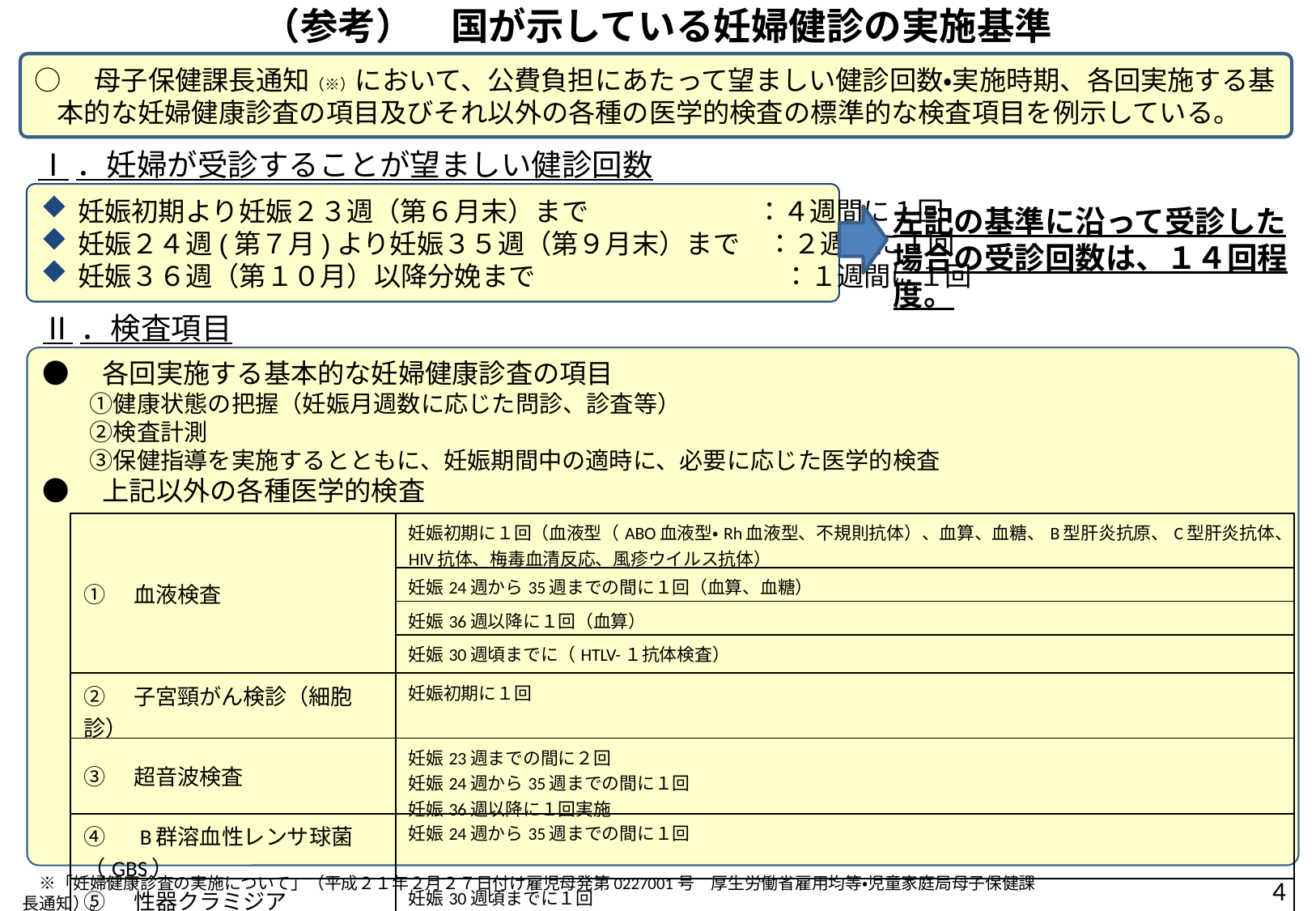

# （参考）　国が示している妊婦健診の実施基準
○　母子保健課長通知（※）において、公費負担にあたって望ましい健診回数・実施時期、各回実施する基本的な妊婦健康診査の項目及びそれ以外の各種の医学的検査の標準的な検査項目を例示している。

Ⅰ．妊婦が受診することが望ましい健診回数
妊娠初期より妊娠２３週（第６月末）まで　　　　　 　：４週間に１回
妊娠２４週(第７月)より妊娠３５週（第９月末）まで　：２週間に１回
妊娠３６週（第１０月）以降分娩まで　　　　　　　　　 ：１週間に１回
左記の基準に沿って受診した
場合の受診回数は、１４回程度。

Ⅱ．検査項目
●　各回実施する基本的な妊婦健康診査の項目
　　①健康状態の把握（妊娠月週数に応じた問診、診査等）
　　②検査計測
　　③保健指導を実施するとともに、妊娠期間中の適時に、必要に応じた医学的検査
●　上記以外の各種医学的検査

| ①　血液検査 | 妊娠初期に１回（血液型（ABO血液型・Rh血液型、不規則抗体）、血算、血糖、B型肝炎抗原、C型肝炎抗体、HIV抗体、梅毒血清反応、風疹ウイルス抗体） |
| --- | --- |
|  | 妊娠24週から35週までの間に１回（血算、血糖） |
|  | 妊娠36週以降に１回（血算） |
|  | 妊娠30週頃までに（HTLV-１抗体検査） |
| ②　子宮頸がん検診（細胞診） | 妊娠初期に１回 |
| ③　超音波検査 | 妊娠23週までの間に２回 妊娠24週から35週までの間に１回 妊娠36週以降に１回実施 |
| ④　B群溶血性レンサ球菌（GBS） | 妊娠24週から35週までの間に１回 |
| ⑤　性器クラミジア | 妊娠30週頃までに１回 |
4
　※「妊婦健康診査の実施について」（平成２１年２月２７日付け雇児母発第0227001号　厚生労働省雇用均等・児童家庭局母子保健課長通知）。
　　　本通知で示している基準相当分は、地方交付税措置が講じられている。